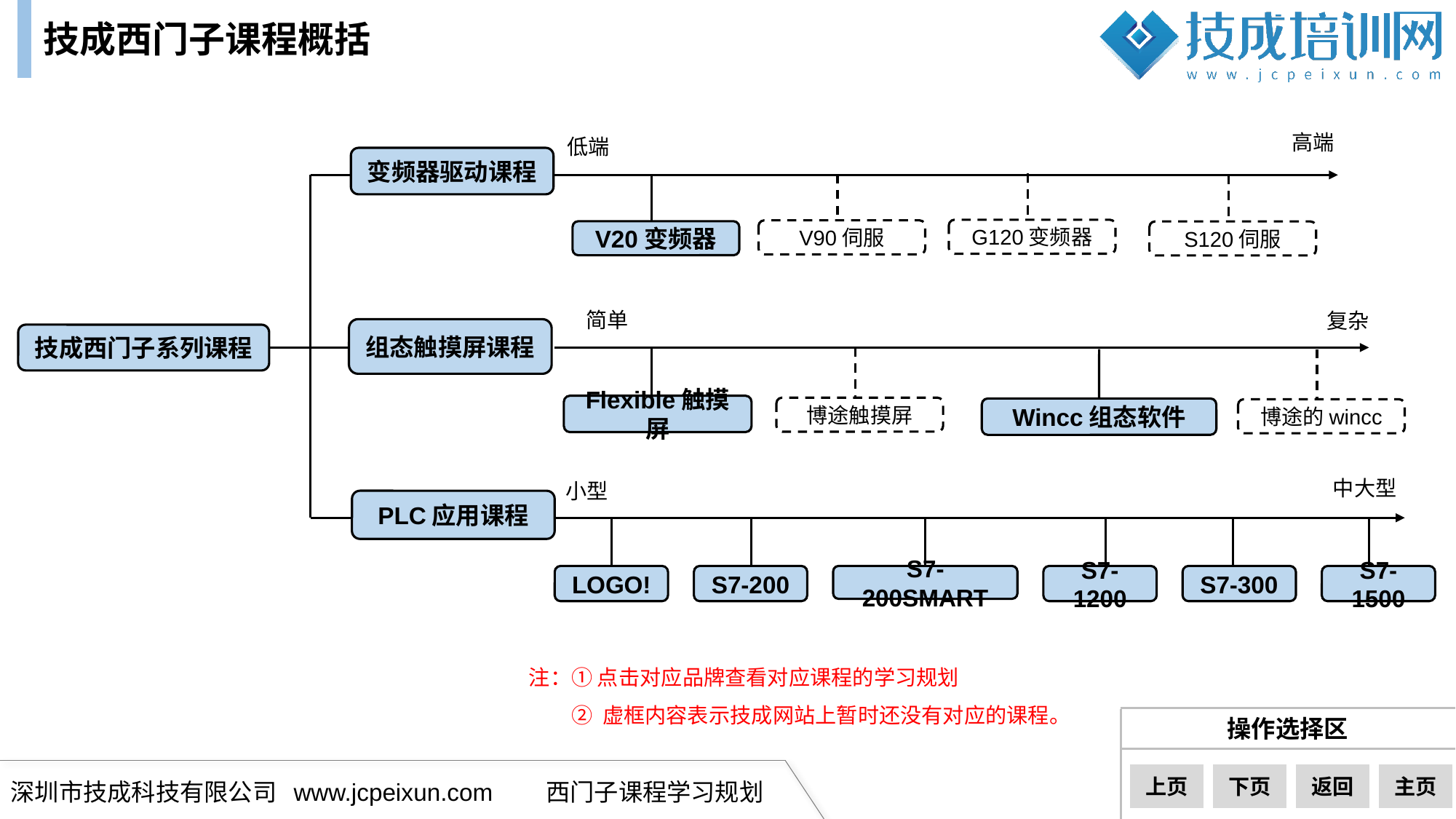

技成西门子课程概括
高端
低端
变频器驱动课程
G120变频器
V90伺服
V20变频器
S120伺服
简单
复杂
组态触摸屏课程
技成西门子系列课程
Flexible触摸屏
博途触摸屏
Wincc组态软件
博途的wincc
中大型
小型
PLC应用课程
LOGO!
S7-200
S7-200SMART
S7-1200
S7-300
S7-1500
注：① 点击对应品牌查看对应课程的学习规划
         ② 虚框内容表示技成网站上暂时还没有对应的课程。
上页
下页
返回
主页